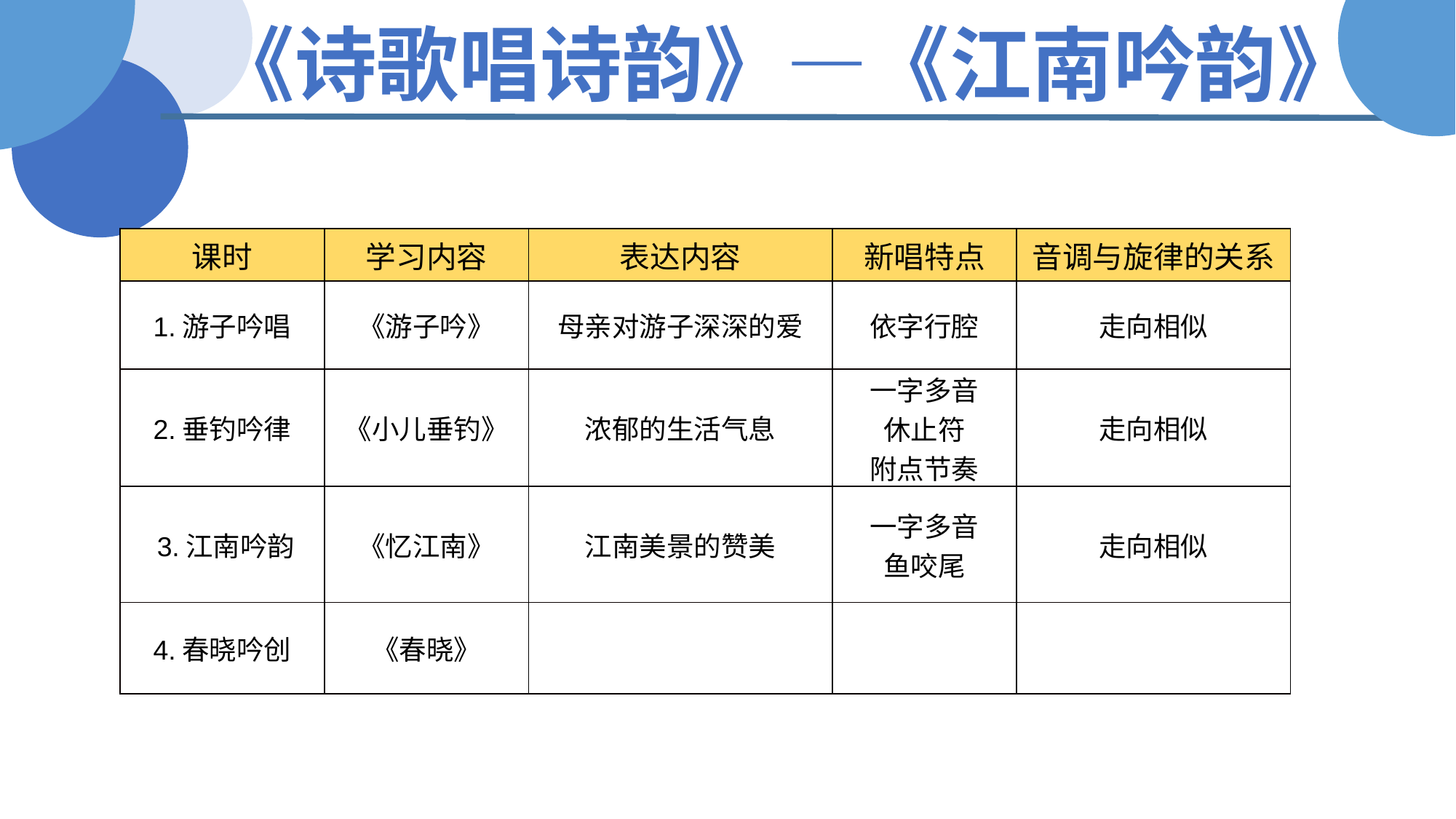

《诗歌唱诗韵》—《江南吟韵》
| 课时 | 学习内容 | 表达内容 | 新唱特点 | 音调与旋律的关系 |
| --- | --- | --- | --- | --- |
| 1.游子吟唱 | 《游子吟》 | 母亲对游子深深的爱 | 依字行腔 | 走向相似 |
| 2.垂钓吟律 | 《小儿垂钓》 | 浓郁的生活气息 | 一字多音 休止符 附点节奏 | 走向相似 |
| 3.江南吟韵 | 《忆江南》 | 江南美景的赞美 | 一字多音 鱼咬尾 | 走向相似 |
| 4.春晓吟创 | 《春晓》 |  |  |  |